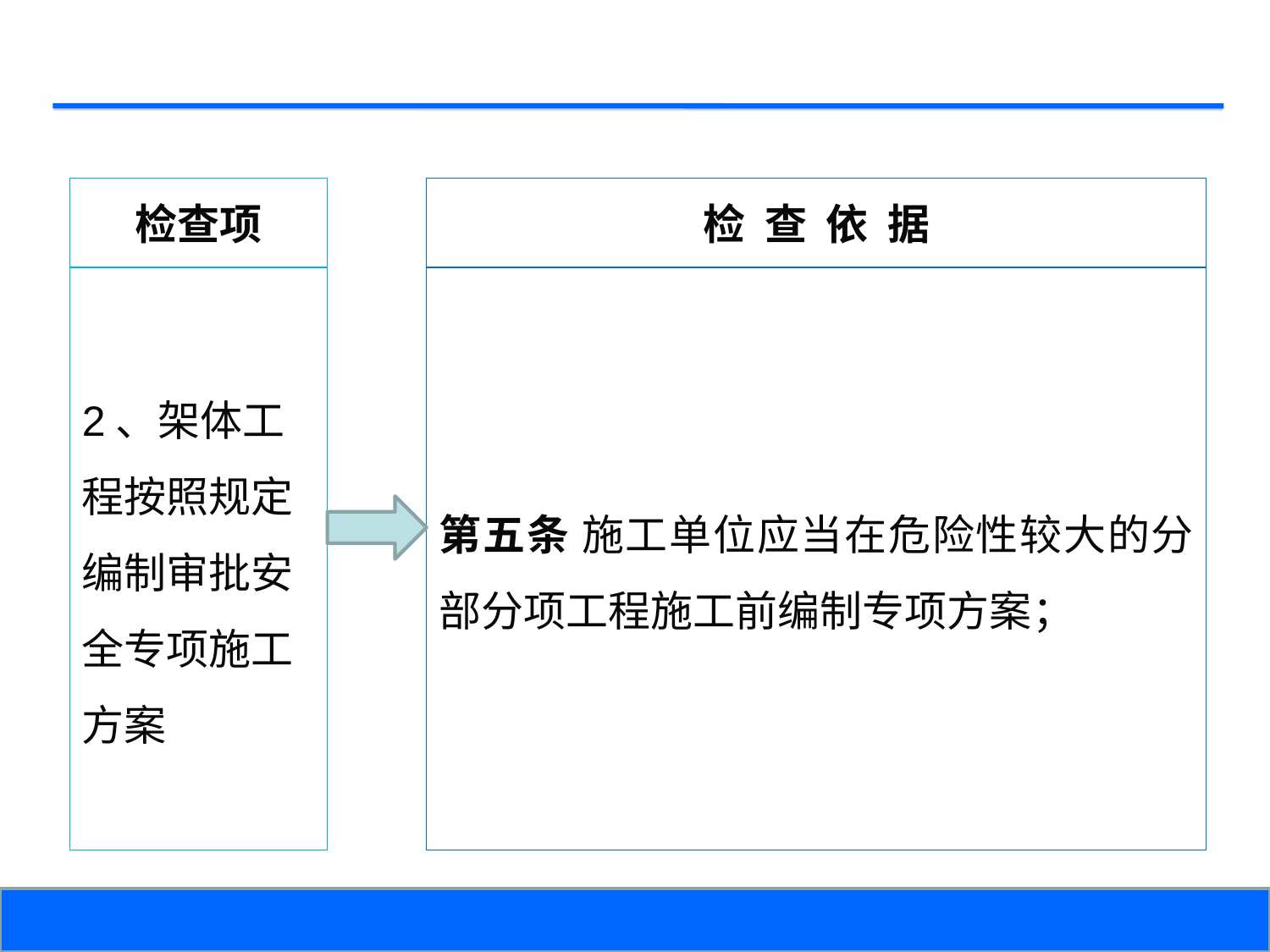

检查项
检  查  依  据
2、架体工程按照规定编制审批安全专项施工方案
第五条 施工单位应当在危险性较大的分部分项工程施工前编制专项方案；